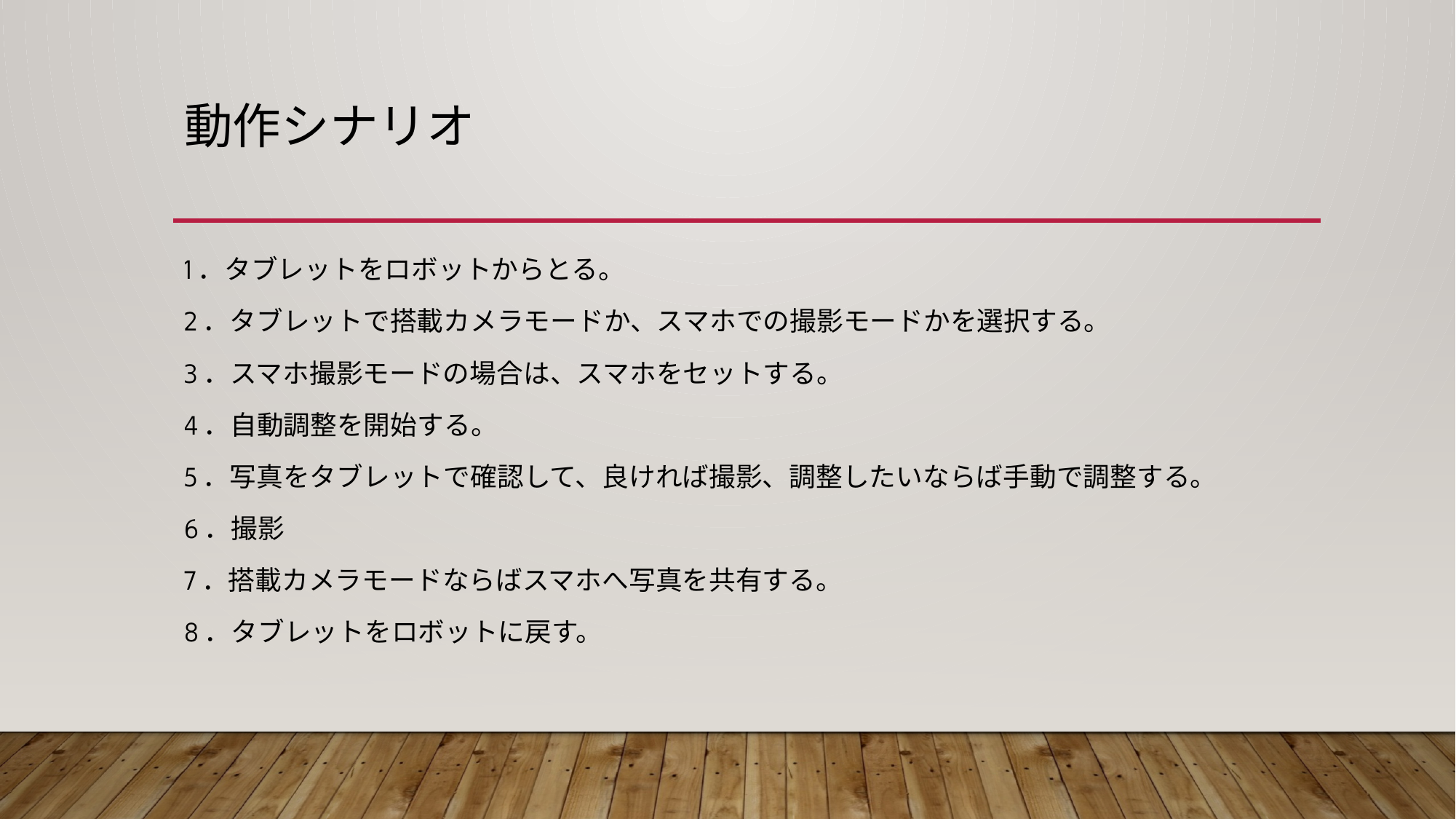

# 動作シナリオ
1．タブレットをロボットからとる。
2．タブレットで搭載カメラモードか、スマホでの撮影モードかを選択する。
3．スマホ撮影モードの場合は、スマホをセットする。
4．自動調整を開始する。
5．写真をタブレットで確認して、良ければ撮影、調整したいならば手動で調整する。
6．撮影
7．搭載カメラモードならばスマホへ写真を共有する。
8．タブレットをロボットに戻す。